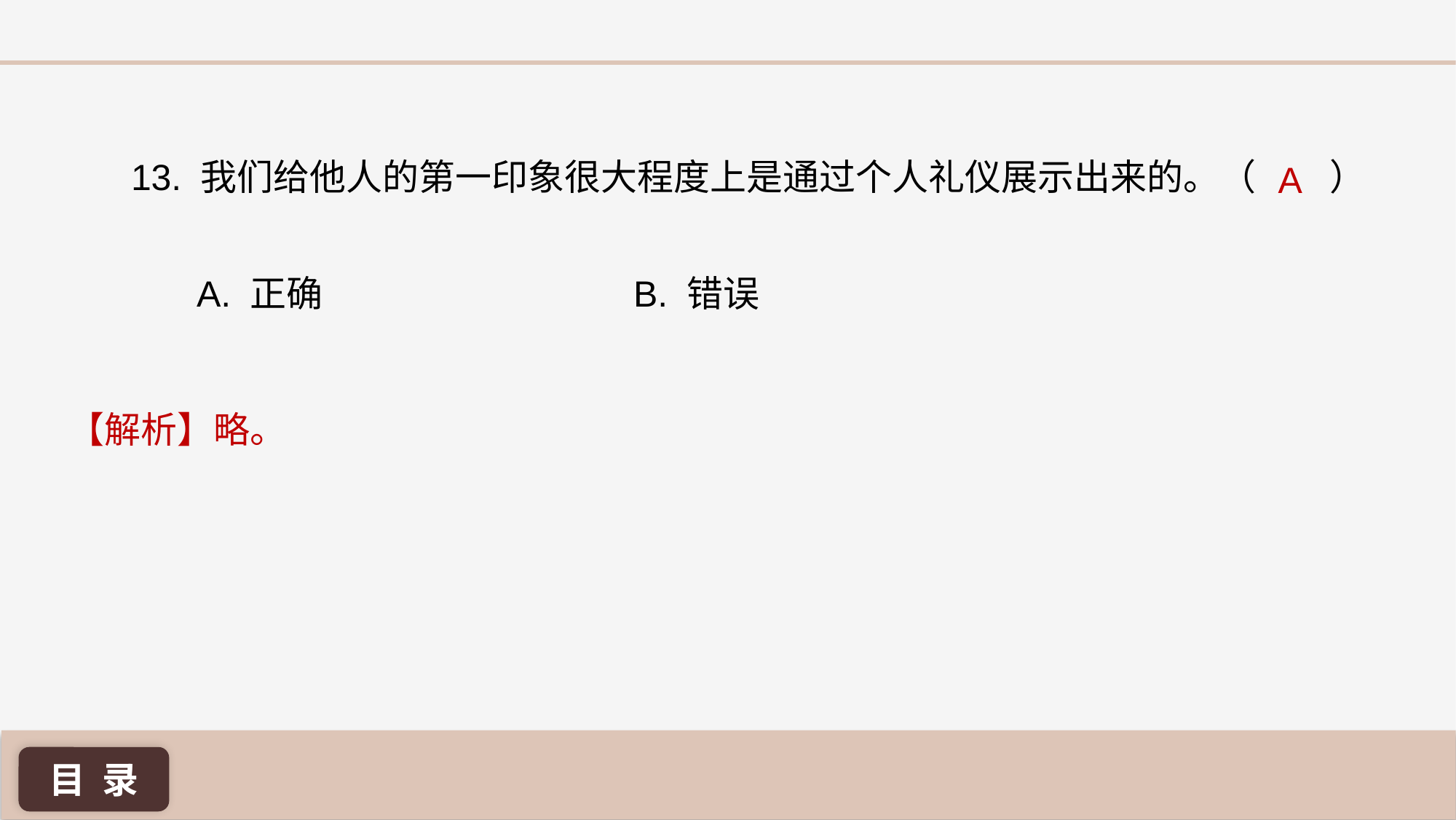

A
13. 我们给他人的第一印象很大程度上是通过个人礼仪展示出来的。（         ）
A. 正确 			B. 错误
【解析】略。